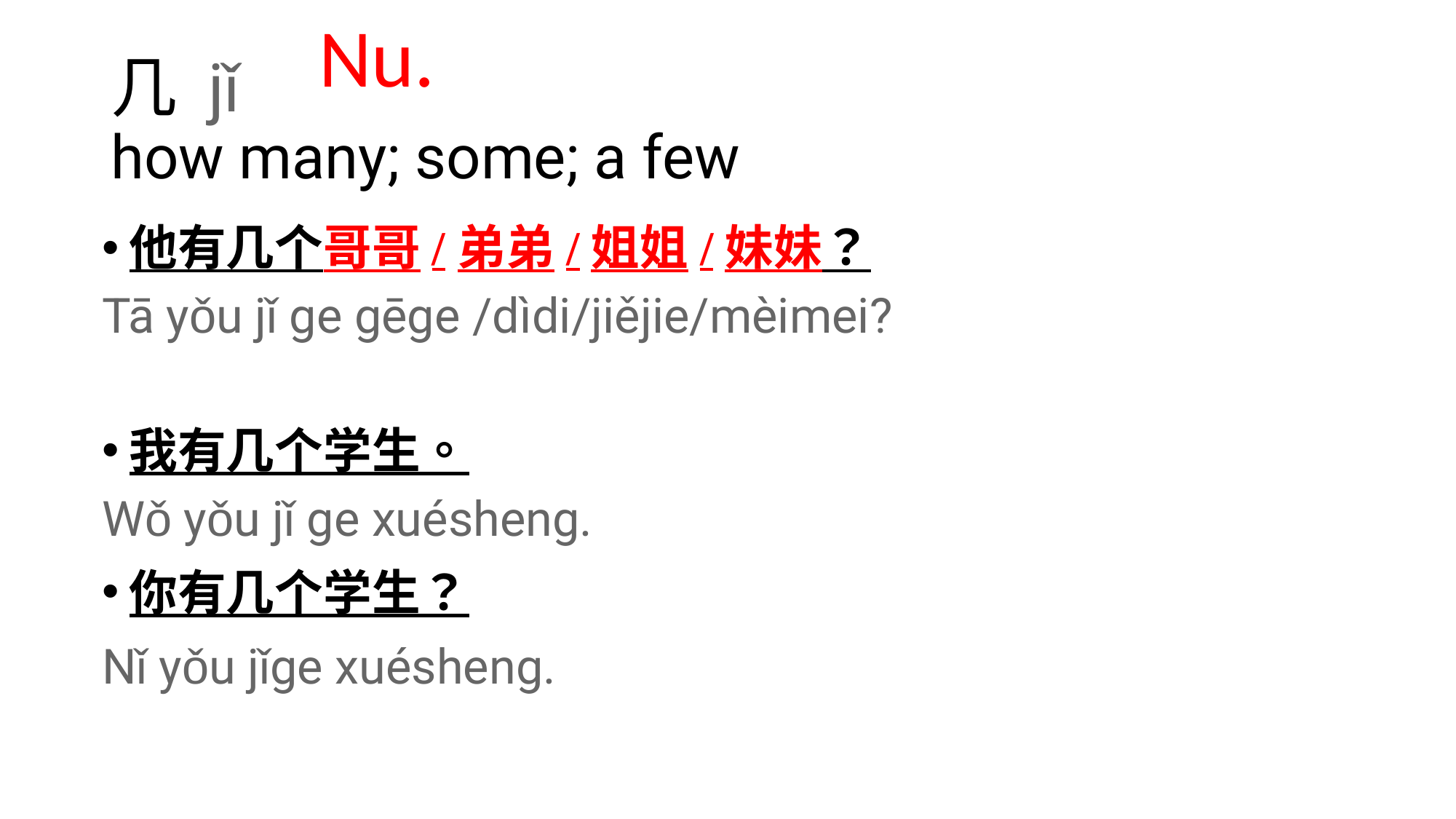

Nu.
# 几 jǐ how many; some; a few
他有几个哥哥/弟弟/姐姐/妹妹？
Tā yǒu jǐ ge gēge /dìdi/jiějie/mèimei?

我有几个学生。
Wǒ yǒu jǐ ge xuésheng.
你有几个学生？
Nǐ yǒu jǐge xuésheng.